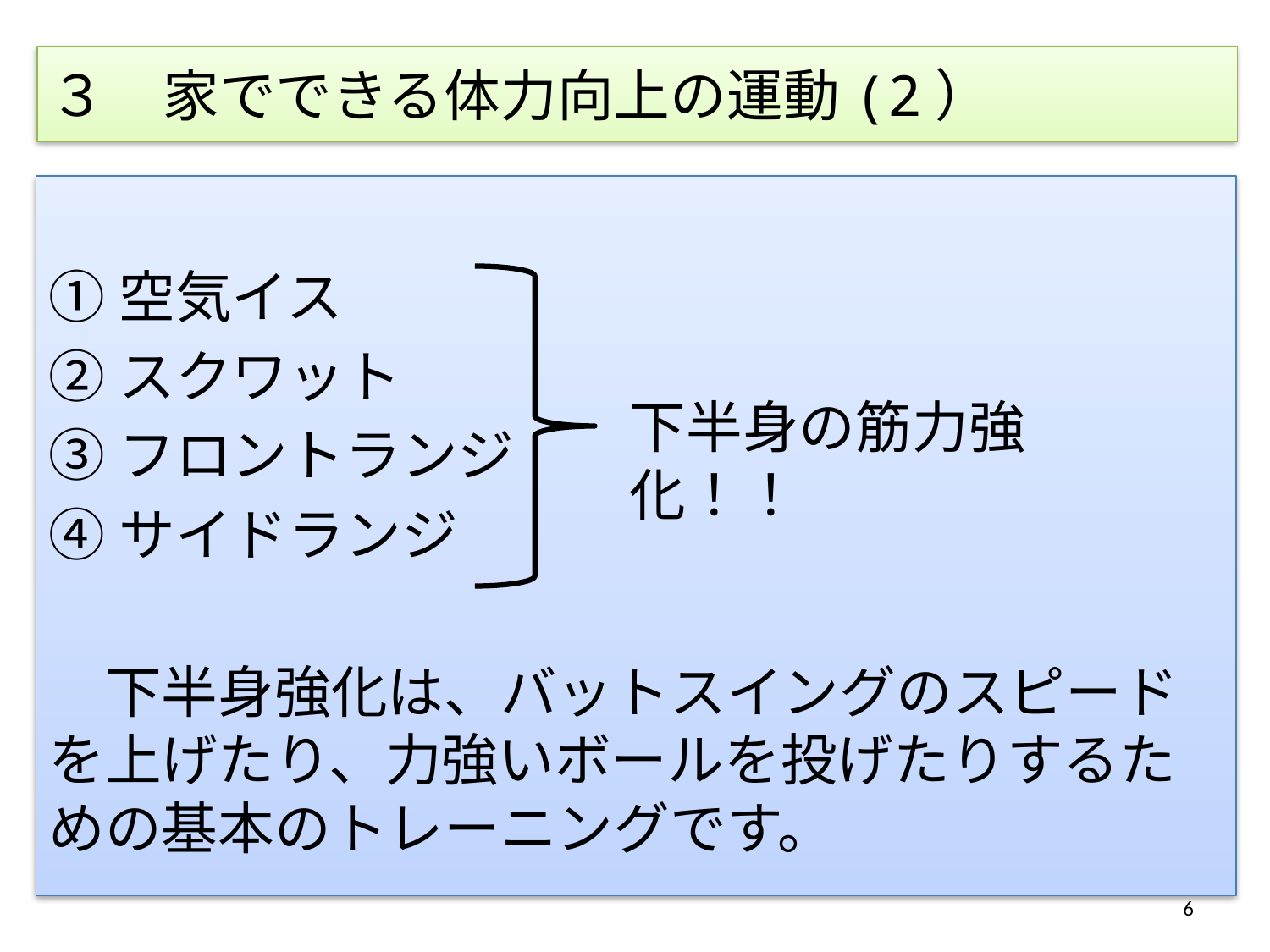

３　家でできる体力向上の運動(2）

①空気イス
②スクワット
③フロントランジ
④サイドランジ

　下半身強化は、バットスイングのスピードを上げたり、力強いボールを投げたりするための基本のトレーニングです。

下半身の筋力強化！！
6